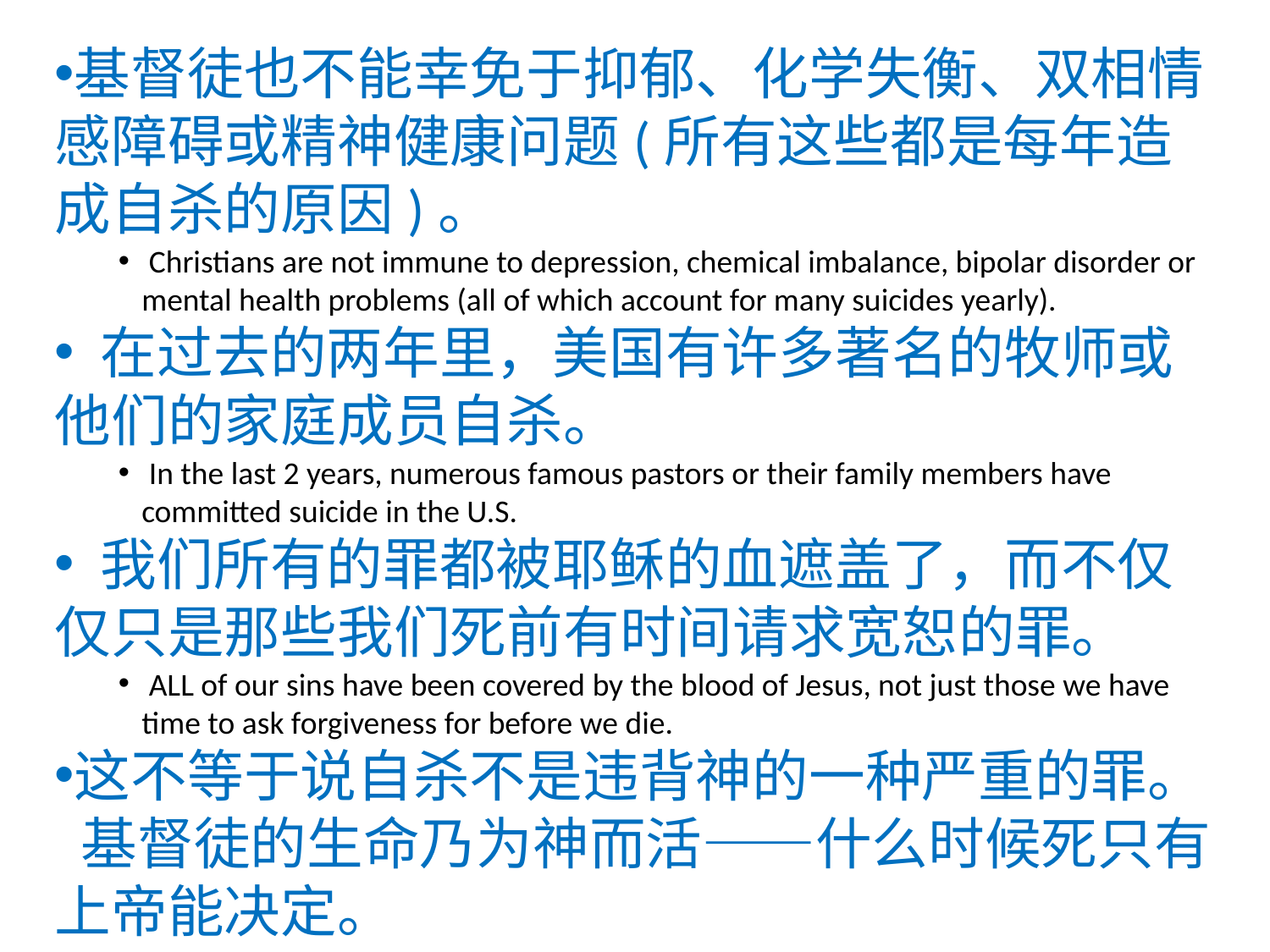

基督徒也不能幸免于抑郁、化学失衡、双相情感障碍或精神健康问题(所有这些都是每年造成自杀的原因)。
 Christians are not immune to depression, chemical imbalance, bipolar disorder or mental health problems (all of which account for many suicides yearly).
 在过去的两年里，美国有许多著名的牧师或他们的家庭成员自杀。
 In the last 2 years, numerous famous pastors or their family members have committed suicide in the U.S.
 我们所有的罪都被耶稣的血遮盖了，而不仅仅只是那些我们死前有时间请求宽恕的罪。
 ALL of our sins have been covered by the blood of Jesus, not just those we have time to ask forgiveness for before we die.
这不等于说自杀不是违背神的一种严重的罪。
 基督徒的生命乃为神而活——什么时候死只有上帝能决定。